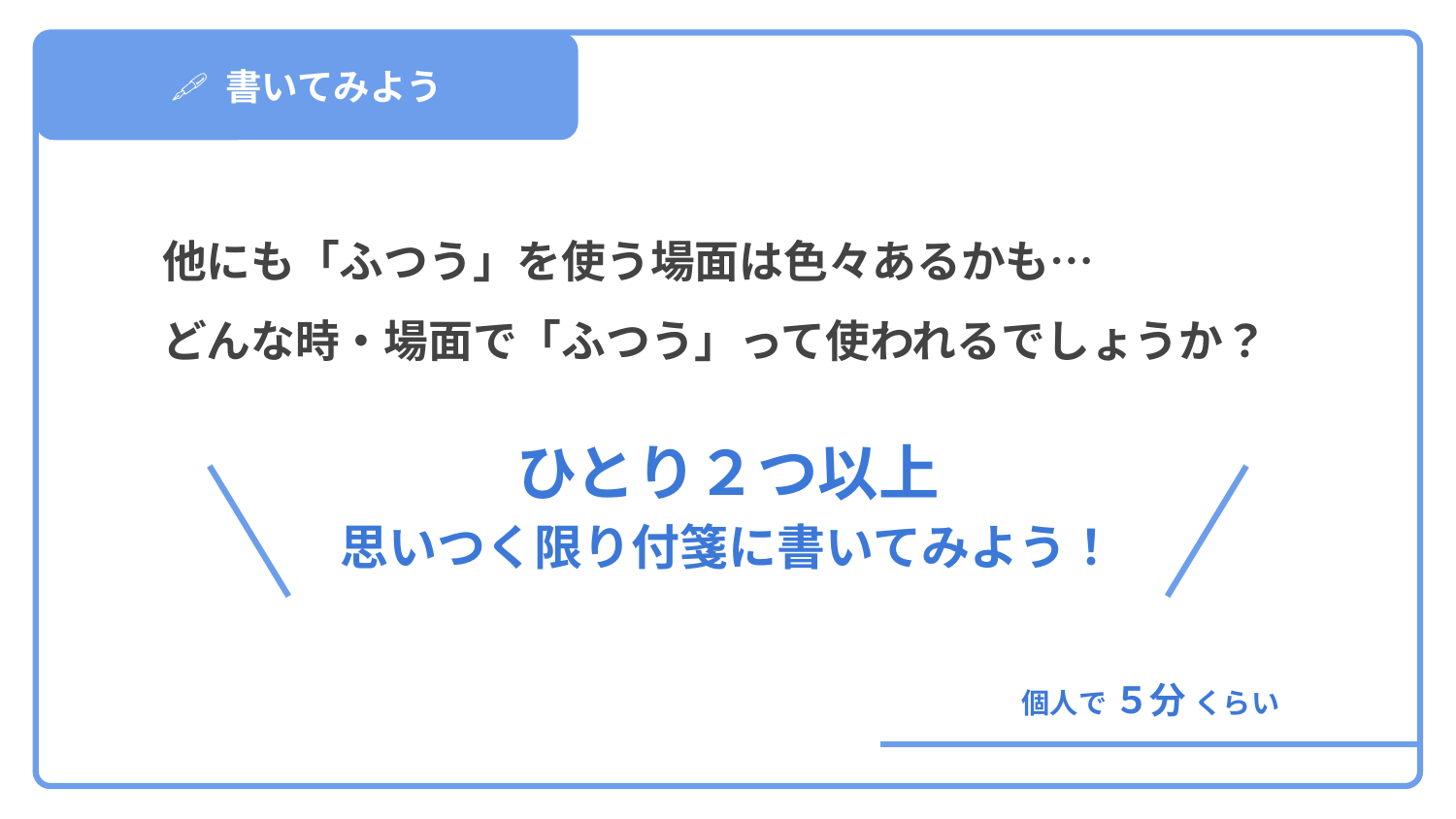

🖋 書いてみよう
他にも「ふつう」を使う場面は色々あるかも…
どんな時・場面で「ふつう」って使われるでしょうか？
ひとり２つ以上
思いつく限り付箋に書いてみよう！
個人で ５分 くらい